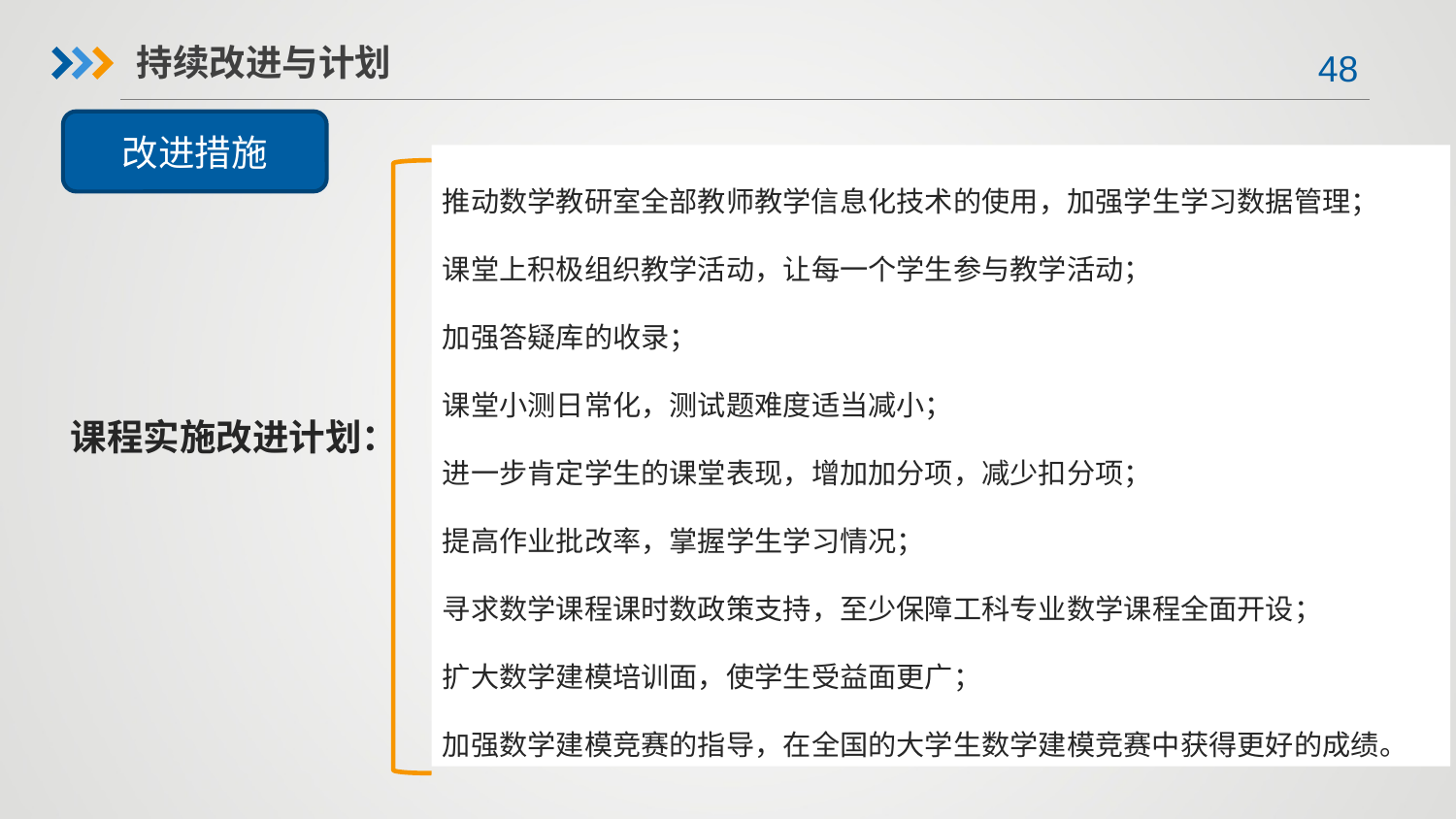

持续改进与计划
改进措施
推动数学教研室全部教师教学信息化技术的使用，加强学生学习数据管理；
课堂上积极组织教学活动，让每一个学生参与教学活动；
加强答疑库的收录；
课堂小测日常化，测试题难度适当减小；
进一步肯定学生的课堂表现，增加加分项，减少扣分项；
提高作业批改率，掌握学生学习情况；
寻求数学课程课时数政策支持，至少保障工科专业数学课程全面开设；
扩大数学建模培训面，使学生受益面更广；
加强数学建模竞赛的指导，在全国的大学生数学建模竞赛中获得更好的成绩。

课程实施改进计划：